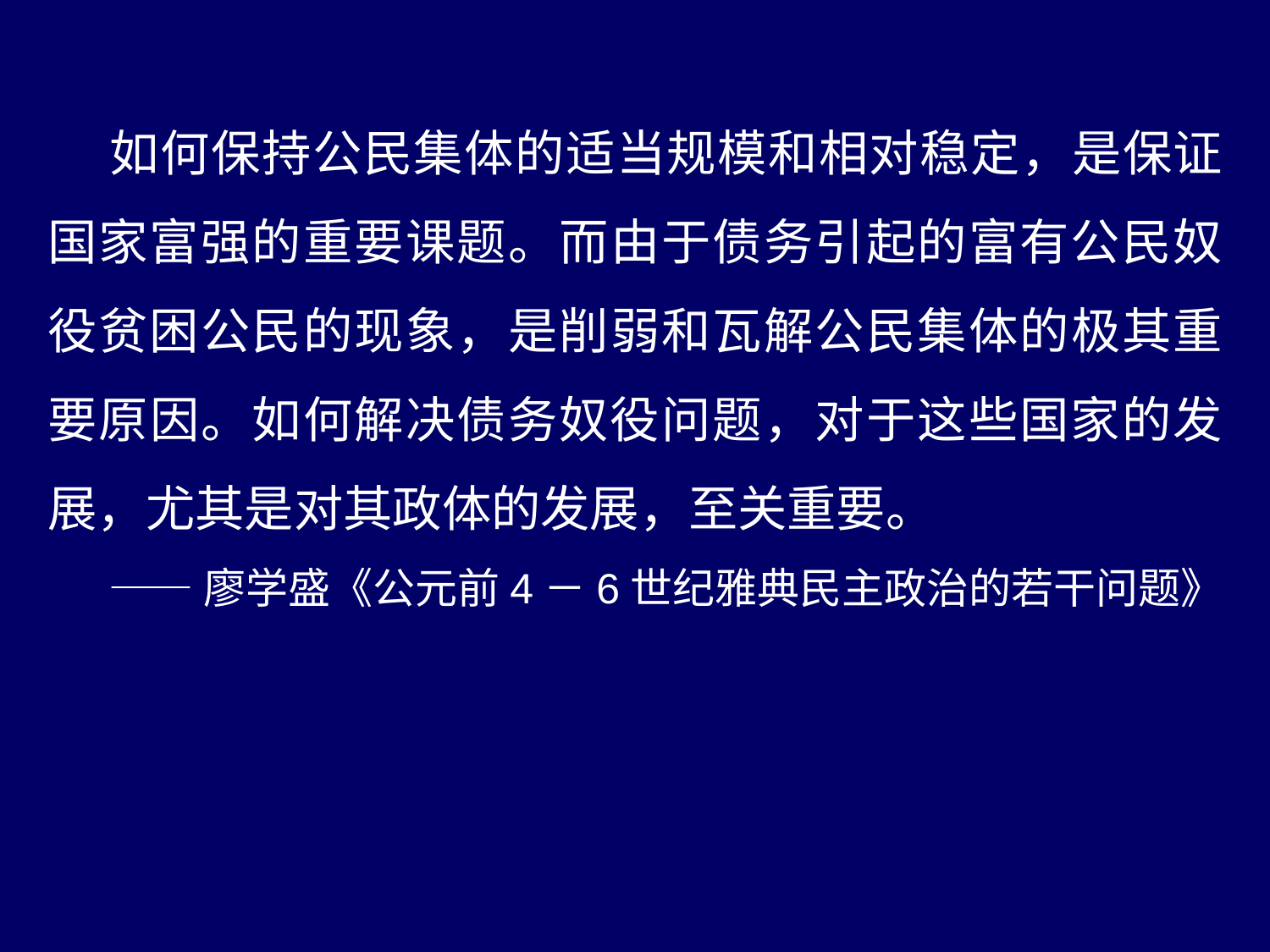

如何保持公民集体的适当规模和相对稳定，是保证国家富强的重要课题。而由于债务引起的富有公民奴役贫困公民的现象，是削弱和瓦解公民集体的极其重要原因。如何解决债务奴役问题，对于这些国家的发展，尤其是对其政体的发展，至关重要。
——廖学盛《公元前4－6世纪雅典民主政治的若干问题》